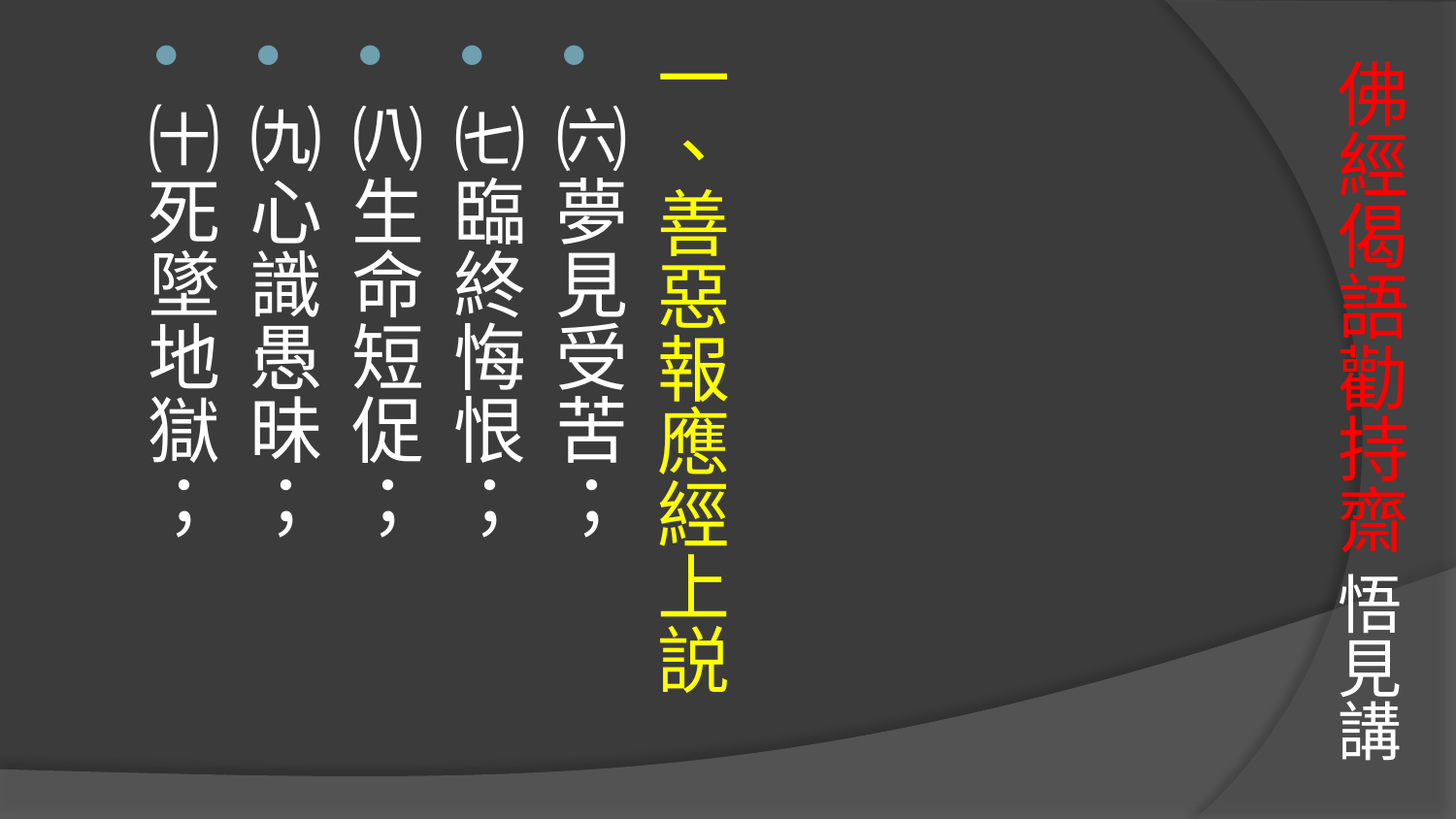

一、善惡報應經上説
㈥夢見受苦；
㈦臨終悔恨；
㈧生命短促；
㈨心識愚昧；
㈩死墜地獄；

# 佛經偈語勸持齋 悟見講